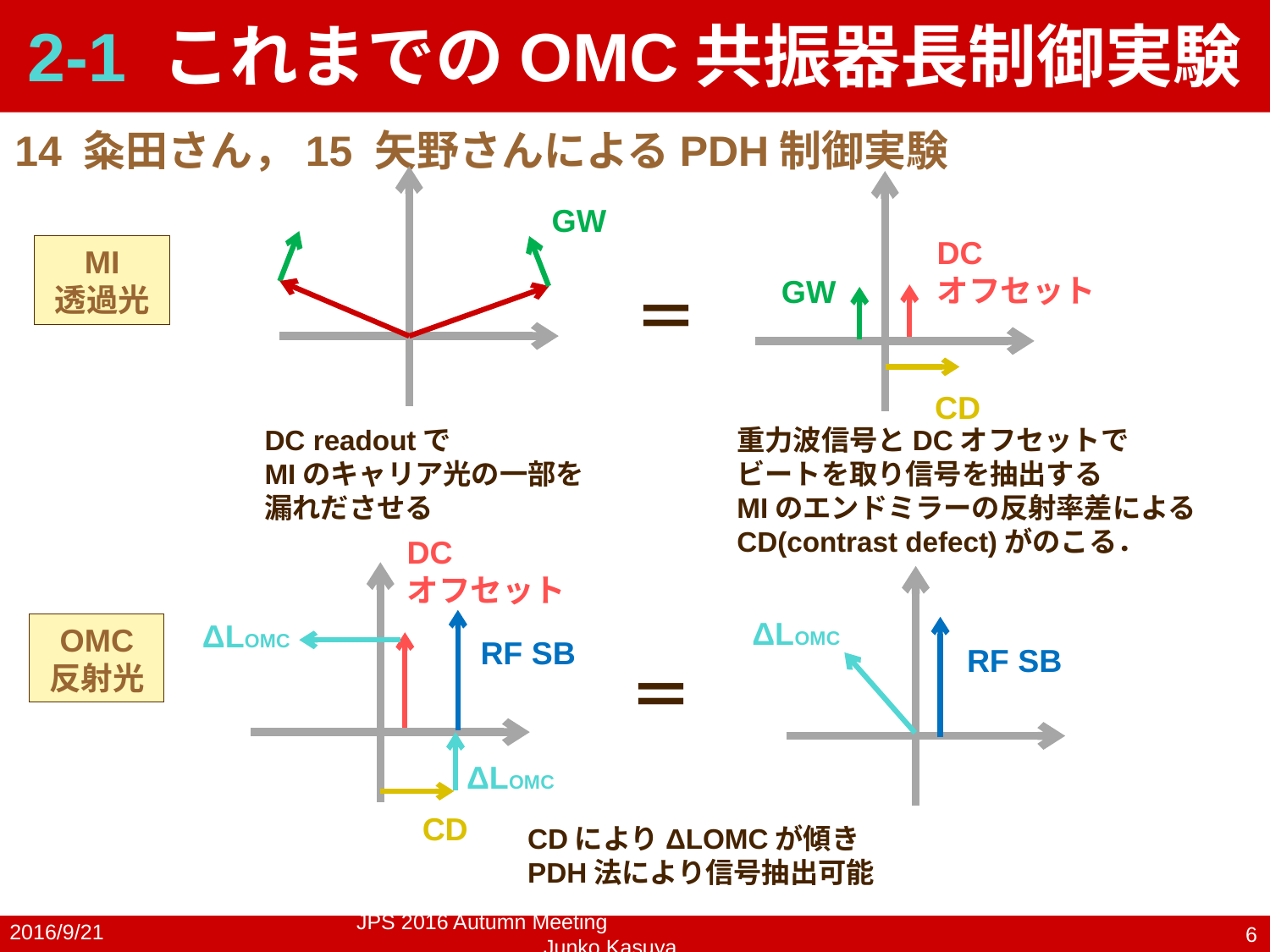

2-1 これまでのOMC共振器長制御実験
14 粂田さん，15 矢野さんによるPDH制御実験

GW
DC
オフセット
MI
透過光
GW
＝
CD
DC readoutで
MIのキャリア光の一部を
漏れださせる
重力波信号とDCオフセットで
ビートを取り信号を抽出する
MIのエンドミラーの反射率差による
CD(contrast defect)がのこる．
DC
オフセット
ΔLOMC
ΔLOMC
OMC
反射光
RF SB
RF SB
＝
ΔLOMC
CD
CDによりΔLOMCが傾き
PDH法により信号抽出可能
2016/9/21
JPS 2016 Autumn Meeting 		Junko Kasuya
6